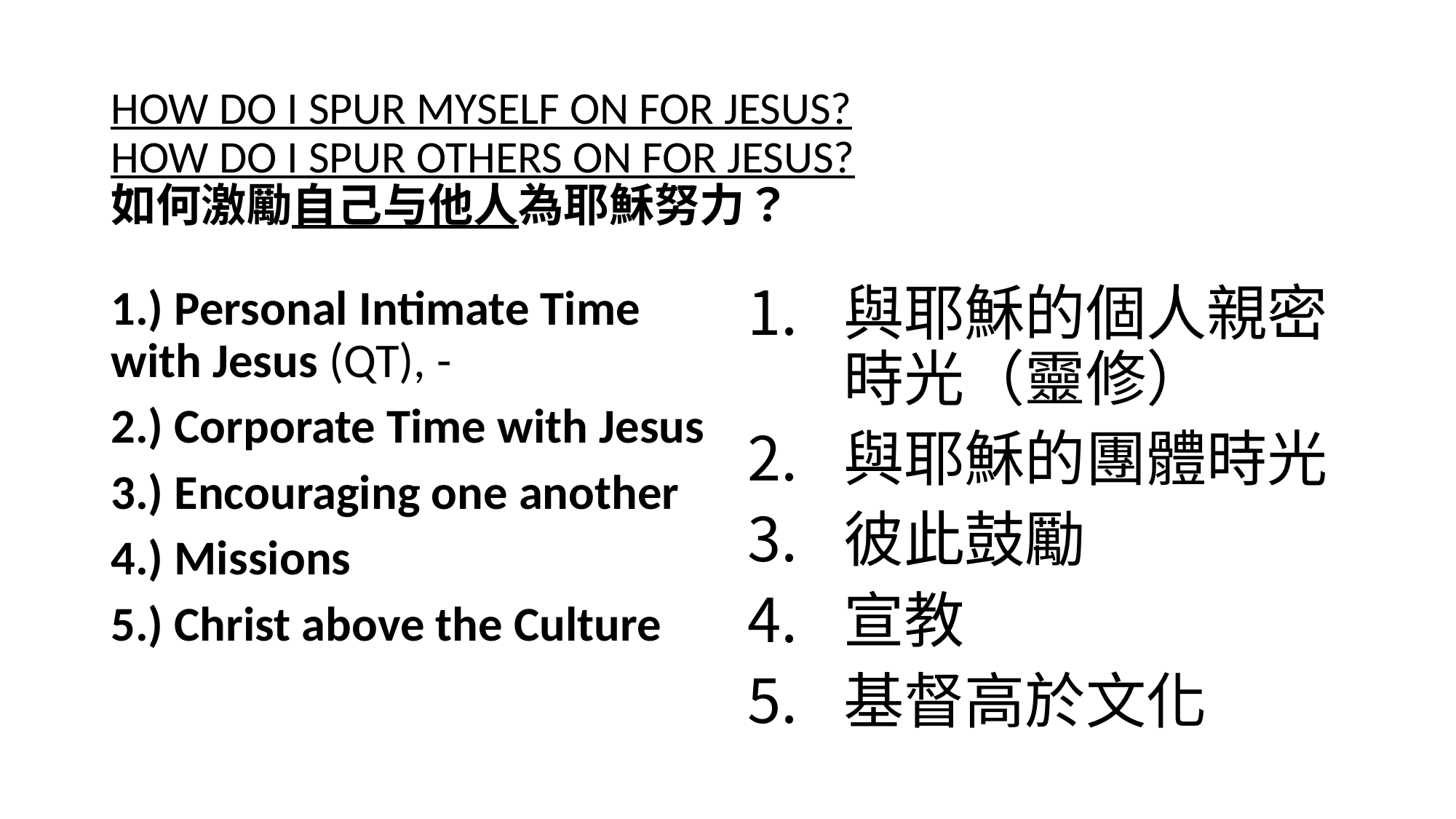

# HOW DO I SPUR MYSELF ON FOR JESUS? HOW DO I SPUR OTHERS ON FOR JESUS? 如何激勵自己与他人為耶穌努力？
1.) Personal Intimate Time with Jesus (QT), -
2.) Corporate Time with Jesus
3.) Encouraging one another
4.) Missions
5.) Christ above the Culture
與耶穌的個人親密時光（靈修）
與耶穌的團體時光
彼此鼓勵
宣教
基督高於文化